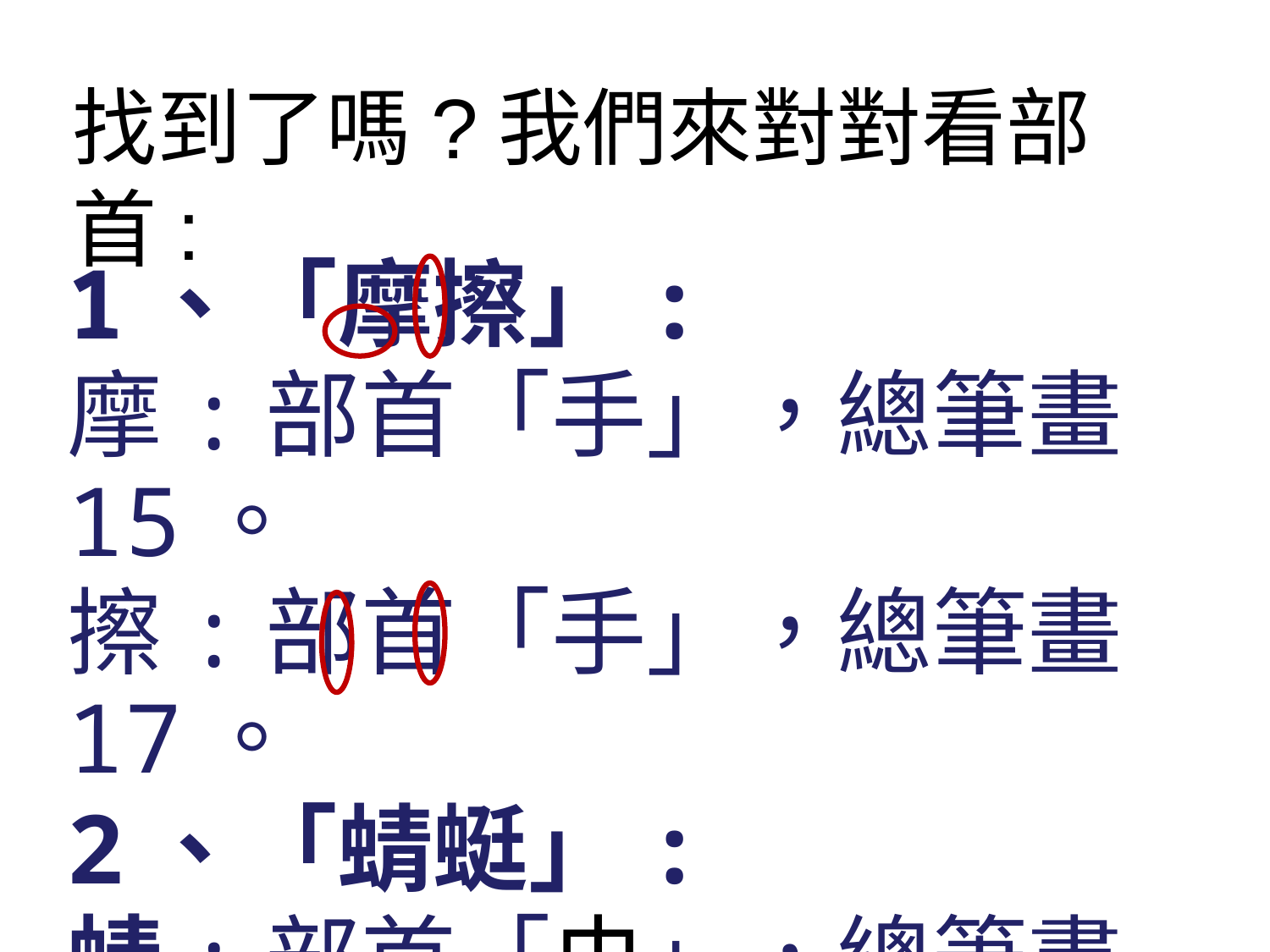

找到了嗎?我們來對對看部首:
1、「摩擦」:
摩:部首「手」，總筆畫15。
擦:部首「手」，總筆畫17。
2、「蜻蜓」:
蜻:部首「虫」，總筆畫14。
蜓:部首「虫」，總筆畫13。